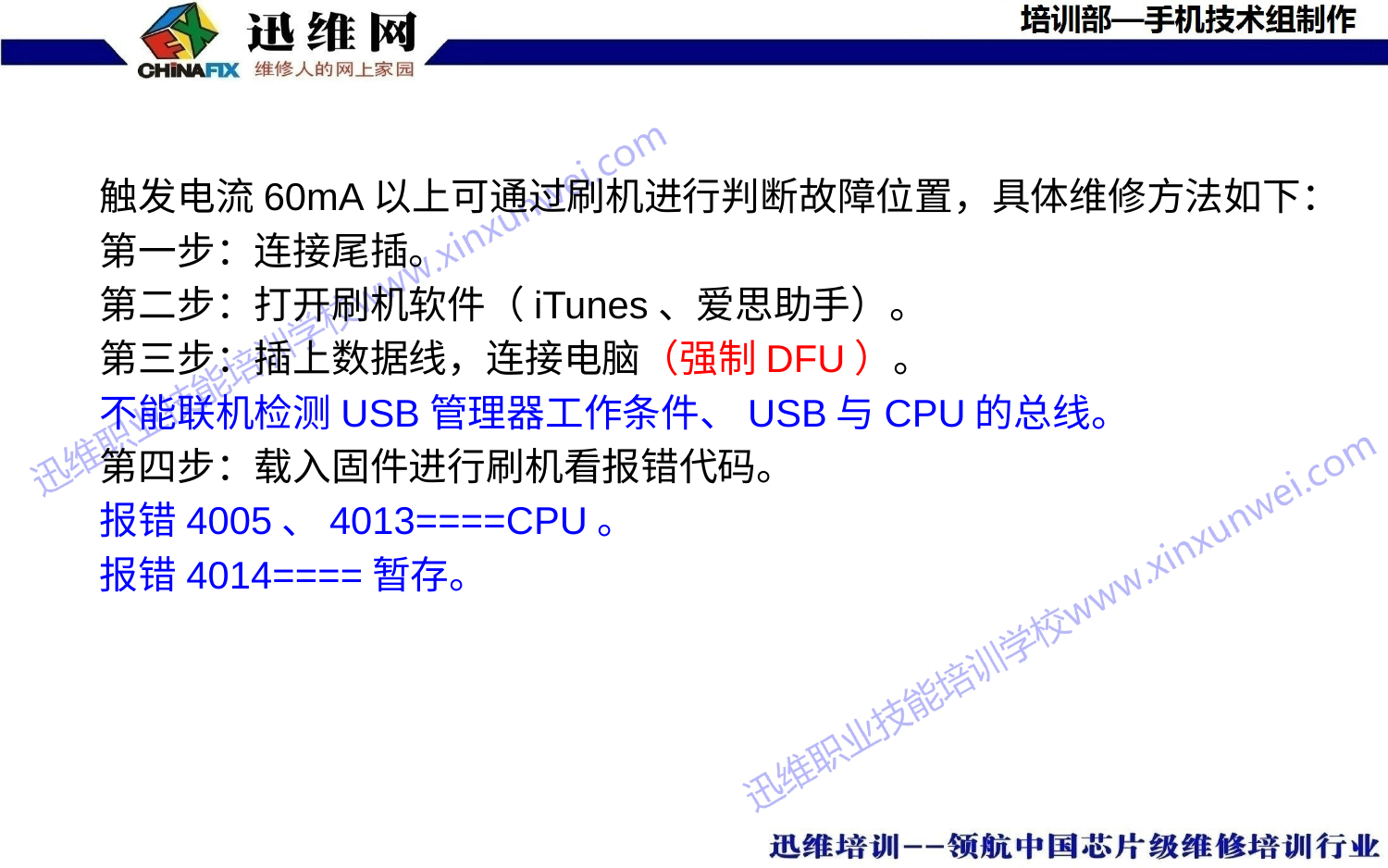

触发电流60mA以上可通过刷机进行判断故障位置，具体维修方法如下：
第一步：连接尾插。
第二步：打开刷机软件（iTunes、爱思助手）。
第三步：插上数据线，连接电脑（强制DFU）。
不能联机检测USB管理器工作条件、USB与CPU的总线。
第四步：载入固件进行刷机看报错代码。
报错4005、4013====CPU。
报错4014====暂存。